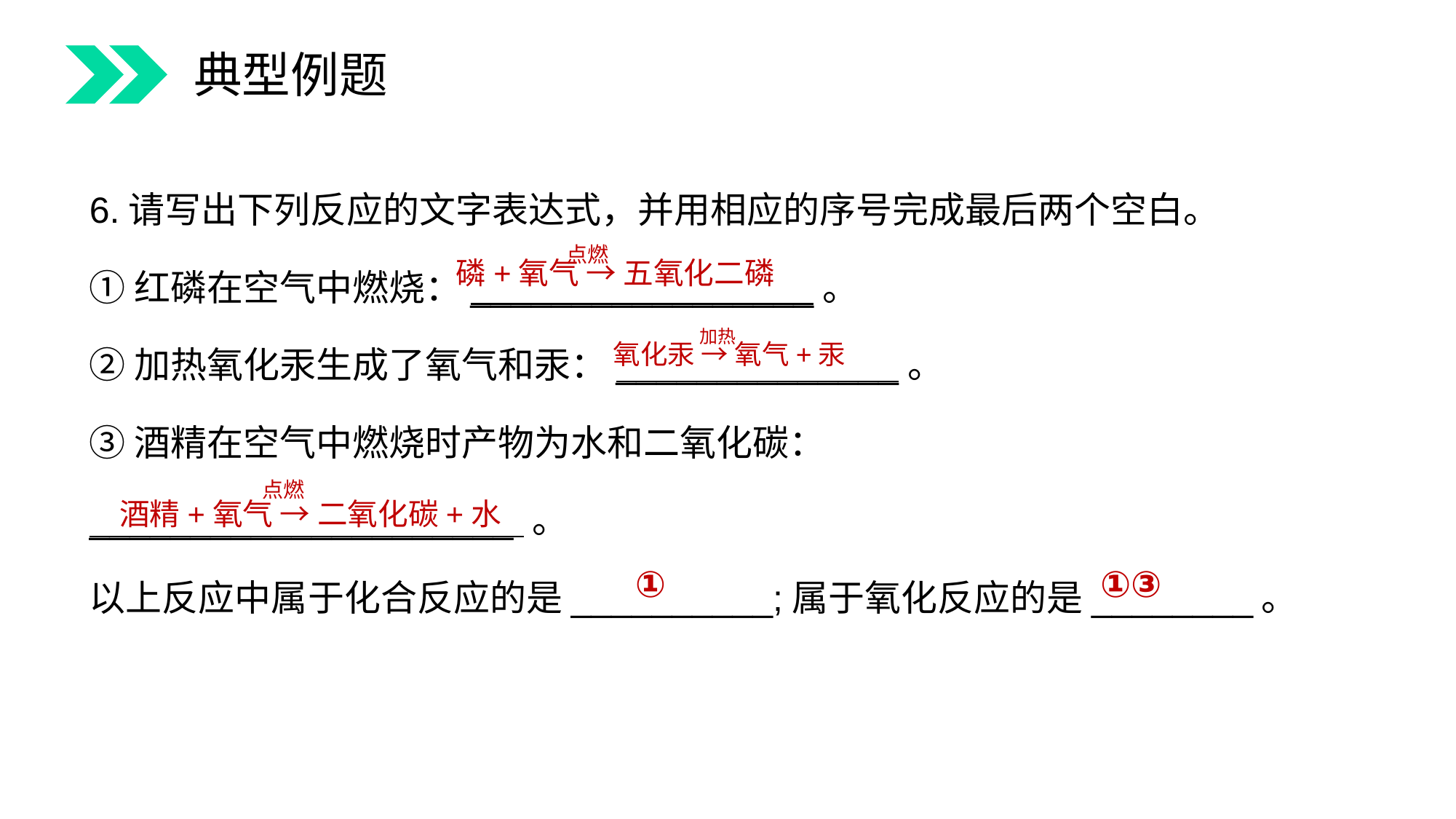

典型例题
6.请写出下列反应的文字表达式，并用相应的序号完成最后两个空白。
①红磷在空气中燃烧：_________________。
②加热氧化汞生成了氧气和汞：______________。
③酒精在空气中燃烧时产物为水和二氧化碳：
_____________________ 。
以上反应中属于化合反应的是__________;属于氧化反应的是________。
点燃
磷+氧气 → 五氧化二磷
加热
氧化汞 → 氧气+汞
点燃
酒精+氧气 → 二氧化碳+水
①
①③